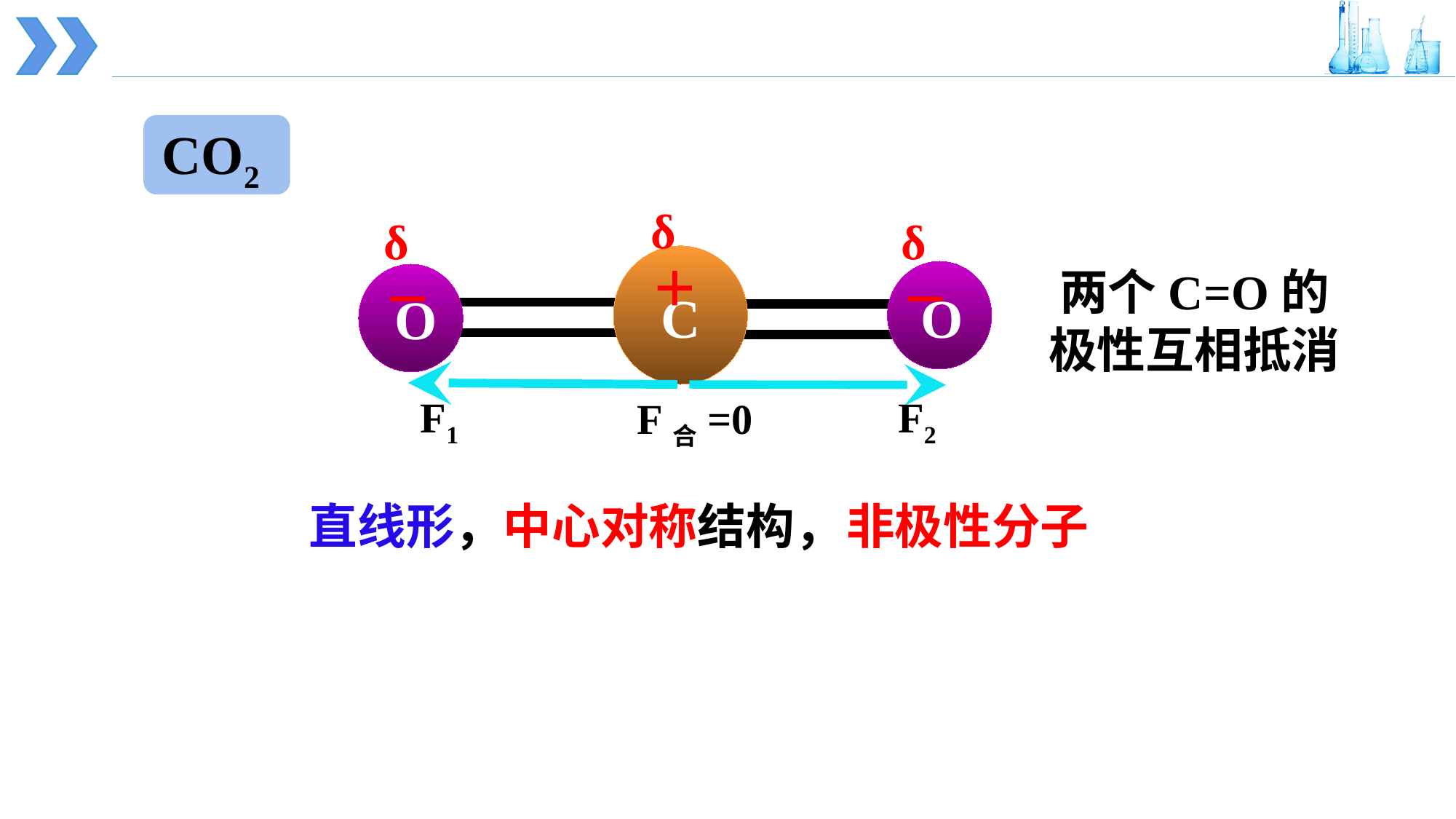

CO2
δ＋
δ－
δ－

C
O
O
两个C=O的极性互相抵消
F1
F2
F合=0
直线形，中心对称结构，
非极性分子